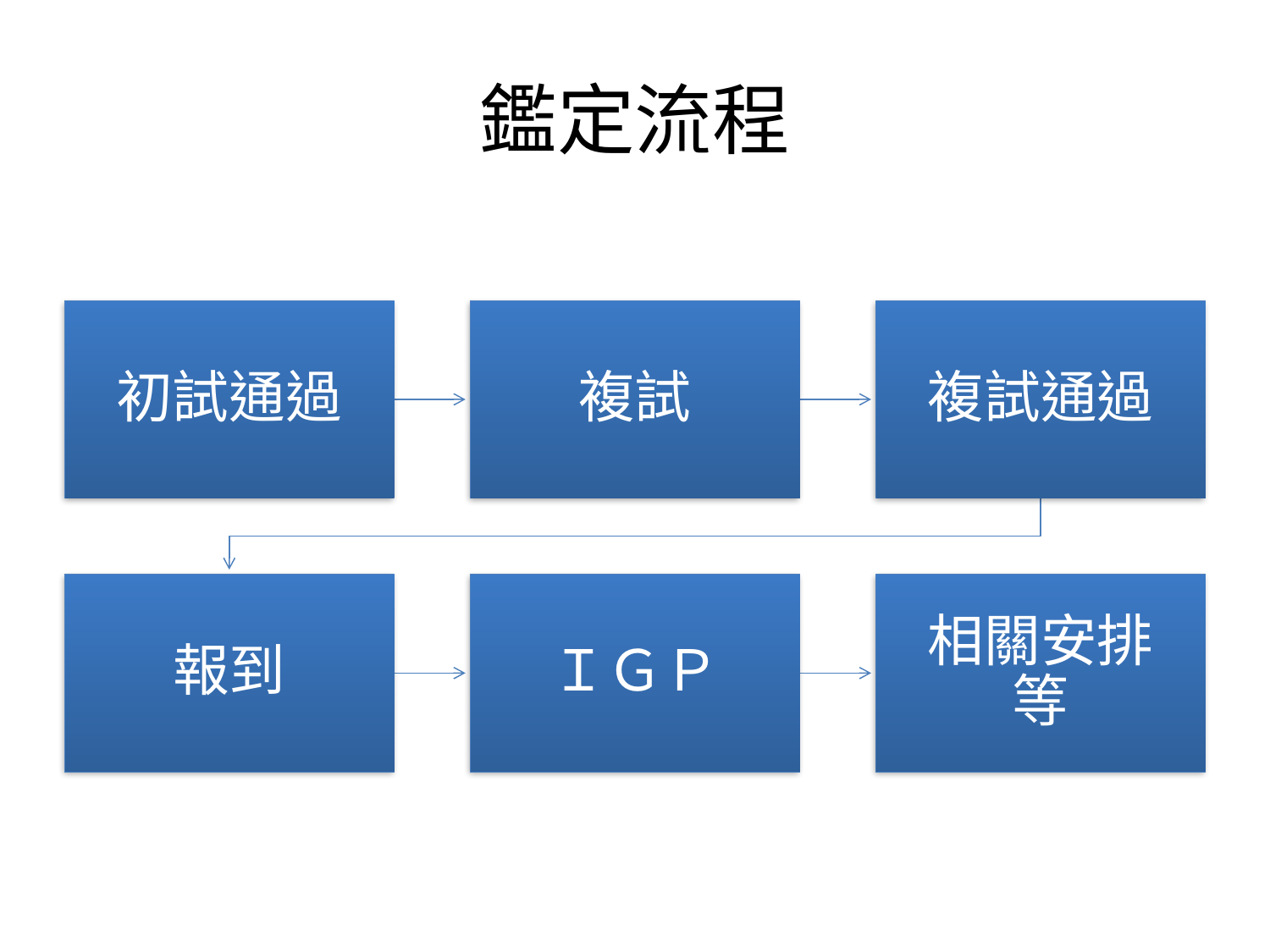

# 鑑定流程

初試通過

複試

複試通過

報到

ＩＧＰ
相關安排等